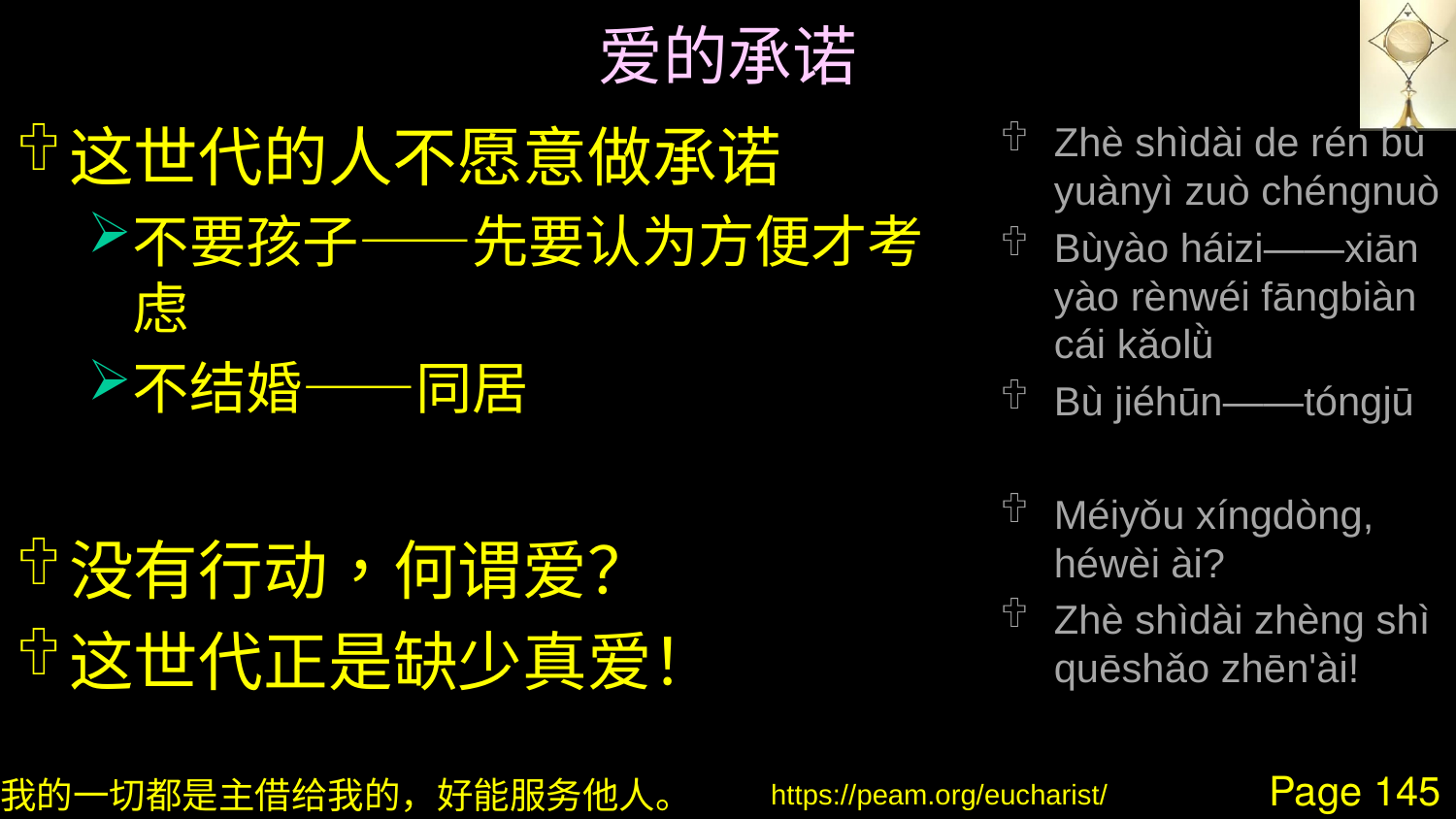

# 爱的承诺
这世代的人不愿意做承诺
不要孩子——先要认为方便才考虑
不结婚——同居

没有行动，何谓爱？
这世代正是缺少真爱！
Zhè shìdài de rén bù yuànyì zuò chéngnuò
Bùyào háizi——xiān yào rènwéi fāngbiàn cái kǎolǜ
Bù jiéhūn——tóngjū

Méiyǒu xíngdòng, héwèi ài?
Zhè shìdài zhèng shì quēshǎo zhēn'ài!